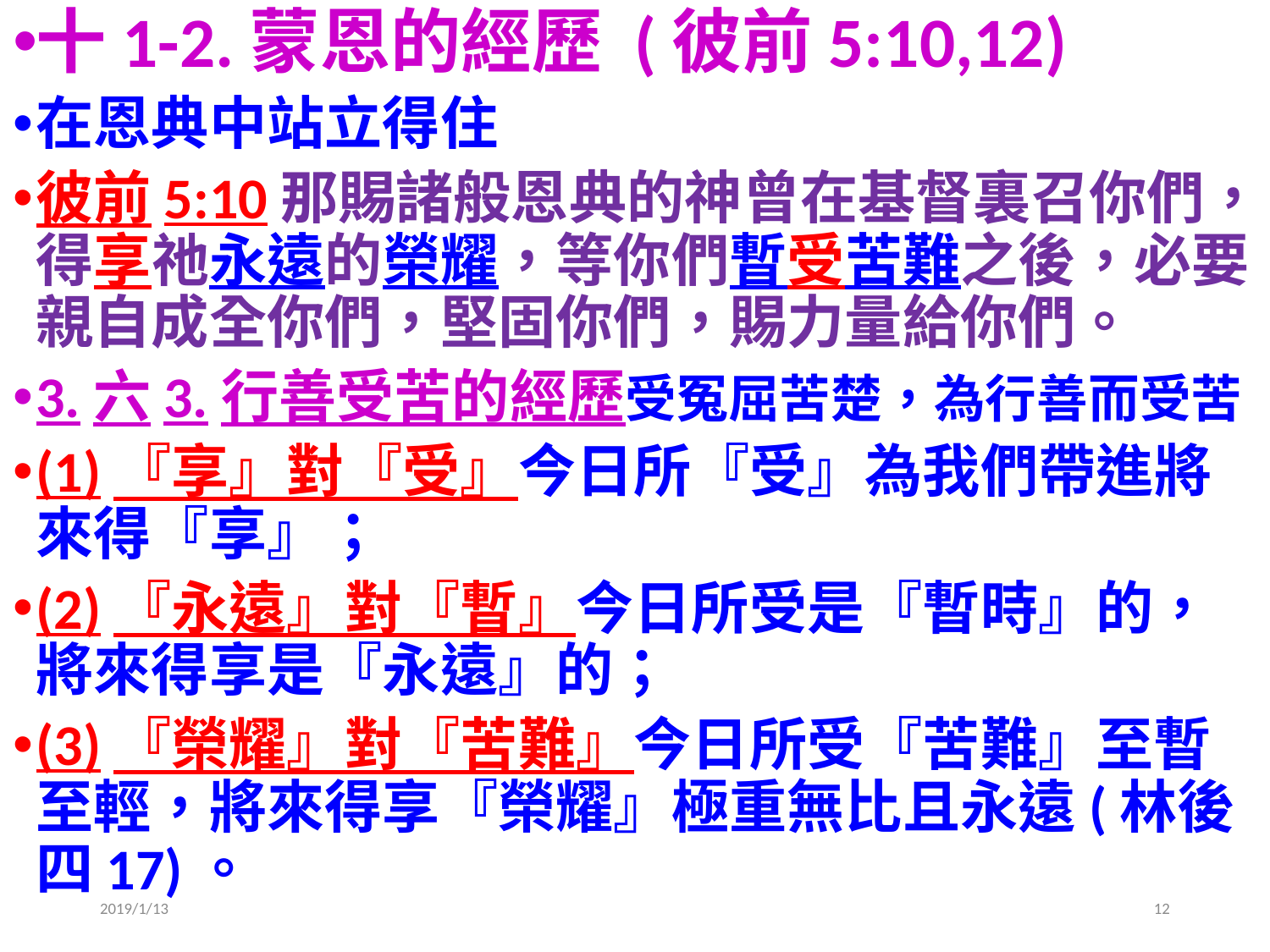

十1-2.蒙恩的經歷 (彼前5:10,12)
在恩典中站立得住
彼前5:10那賜諸般恩典的神曾在基督裏召你們，得享祂永遠的榮耀，等你們暫受苦難之後，必要親自成全你們，堅固你們，賜力量給你們。
3.六3.行善受苦的經歷受冤屈苦楚，為行善而受苦
(1)『享』對『受』今日所『受』為我們帶進將來得『享』；
(2)『永遠』對『暫』今日所受是『暫時』的，將來得享是『永遠』的；
(3)『榮耀』對『苦難』今日所受『苦難』至暫至輕，將來得享『榮耀』極重無比且永遠(林後四17)。

2019/1/13
12